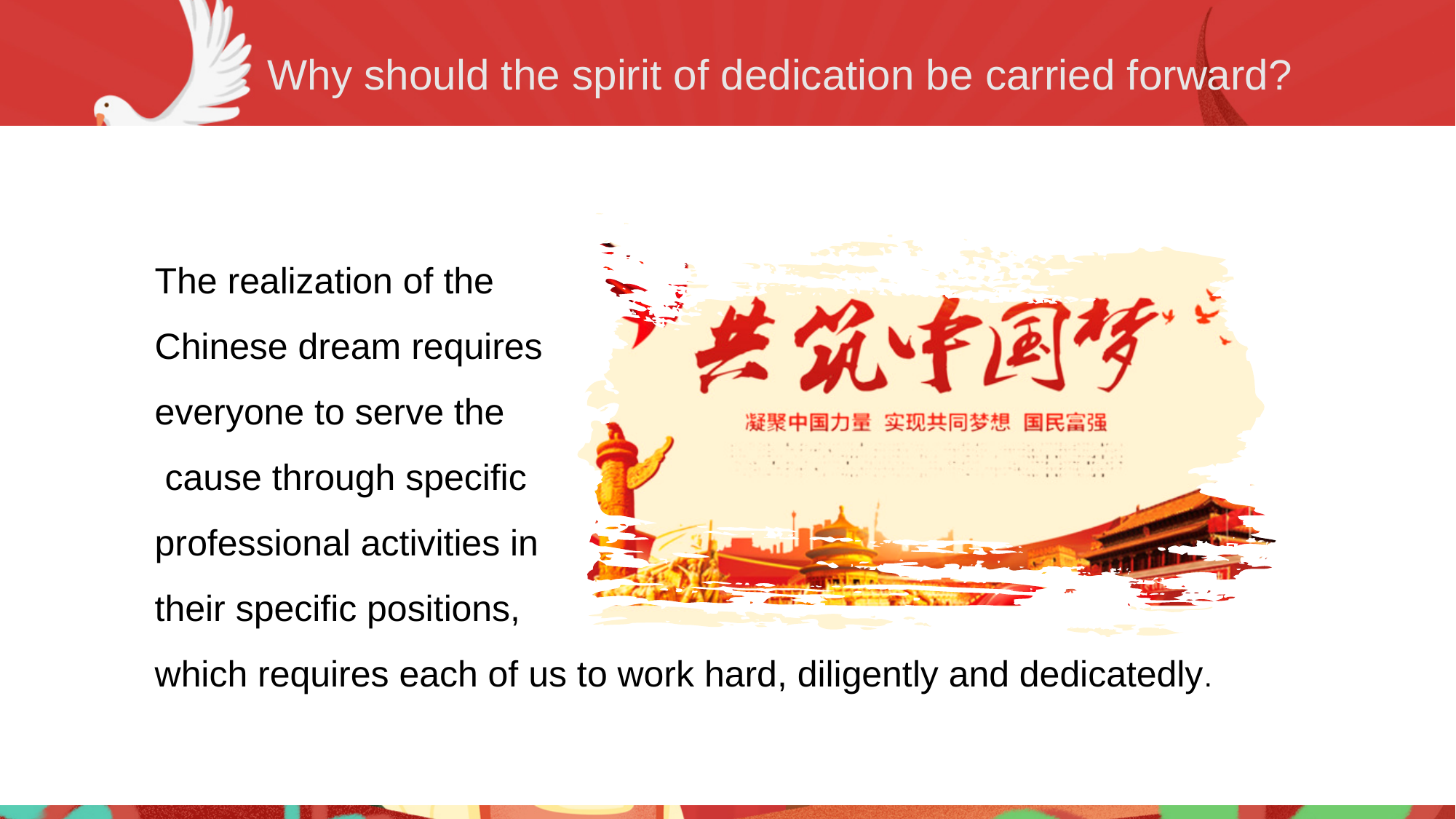

Why should the spirit of dedication be carried forward?
1873年2月23日-1929年1月19日

The realization of the
Chinese dream requires
everyone to serve the
 cause through specific
professional activities in
their specific positions,
which requires each of us to work hard, diligently and dedicatedly.